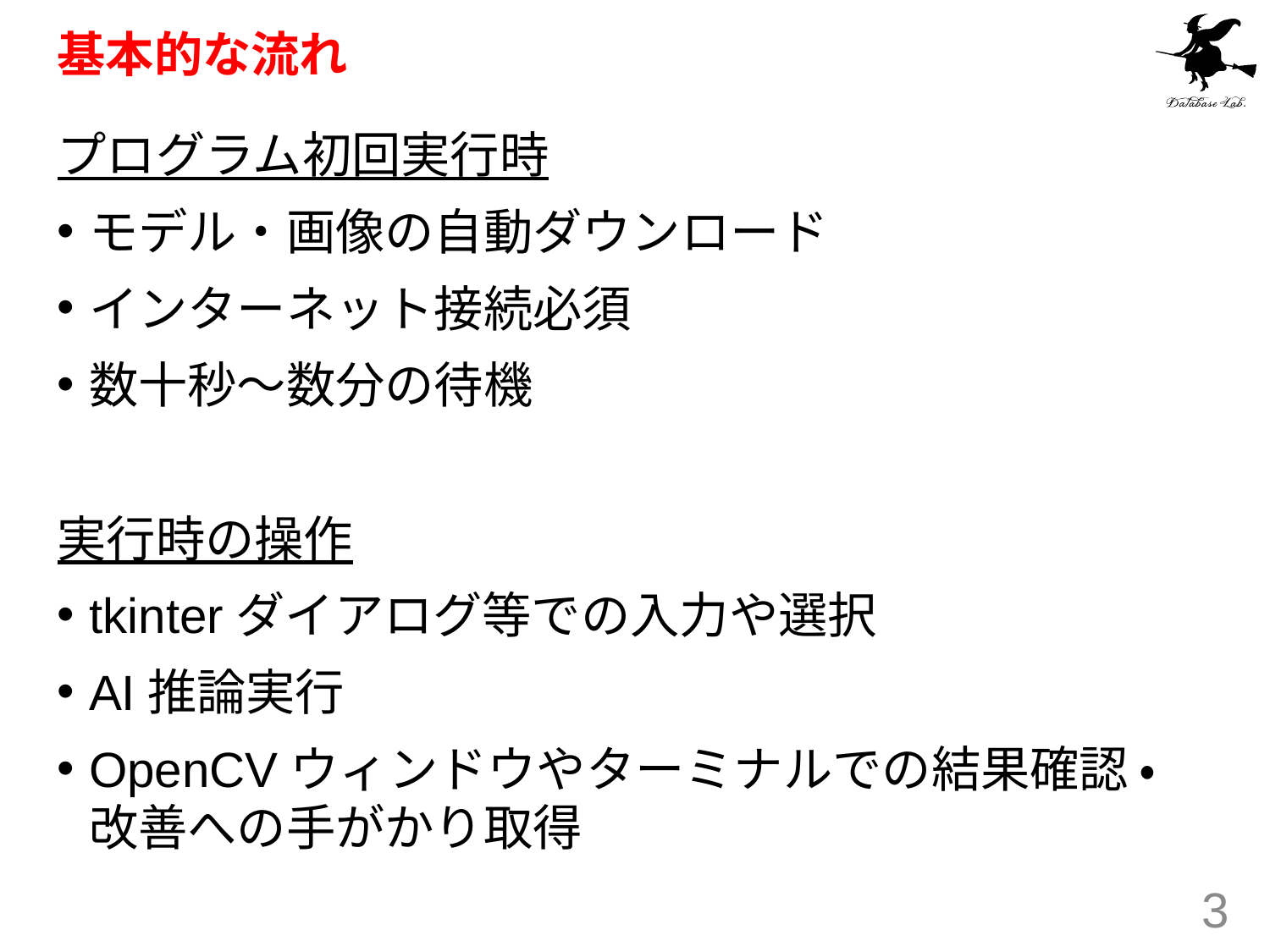

# 基本的な流れ
プログラム初回実行時
モデル・画像の自動ダウンロード
インターネット接続必須
数十秒〜数分の待機

実行時の操作
tkinterダイアログ等での入力や選択
AI推論実行
OpenCVウィンドウやターミナルでの結果確認 • 改善への手がかり取得
3